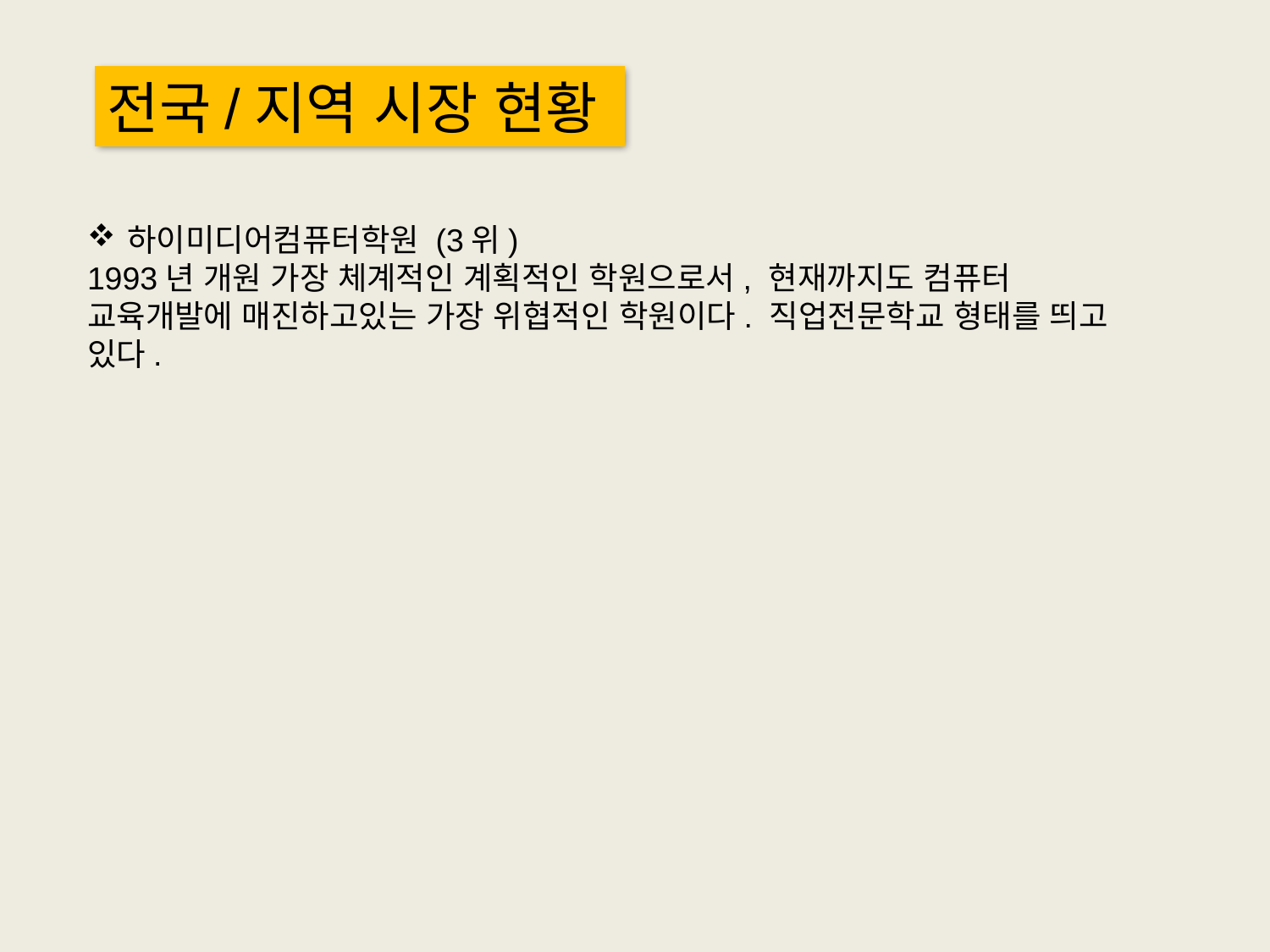

전국/지역 시장 현황

하이미디어컴퓨터학원 (3위)
1993년 개원 가장 체계적인 계획적인 학원으로서, 현재까지도 컴퓨터 교육개발에 매진하고있는 가장 위협적인 학원이다. 직업전문학교 형태를 띄고 있다.